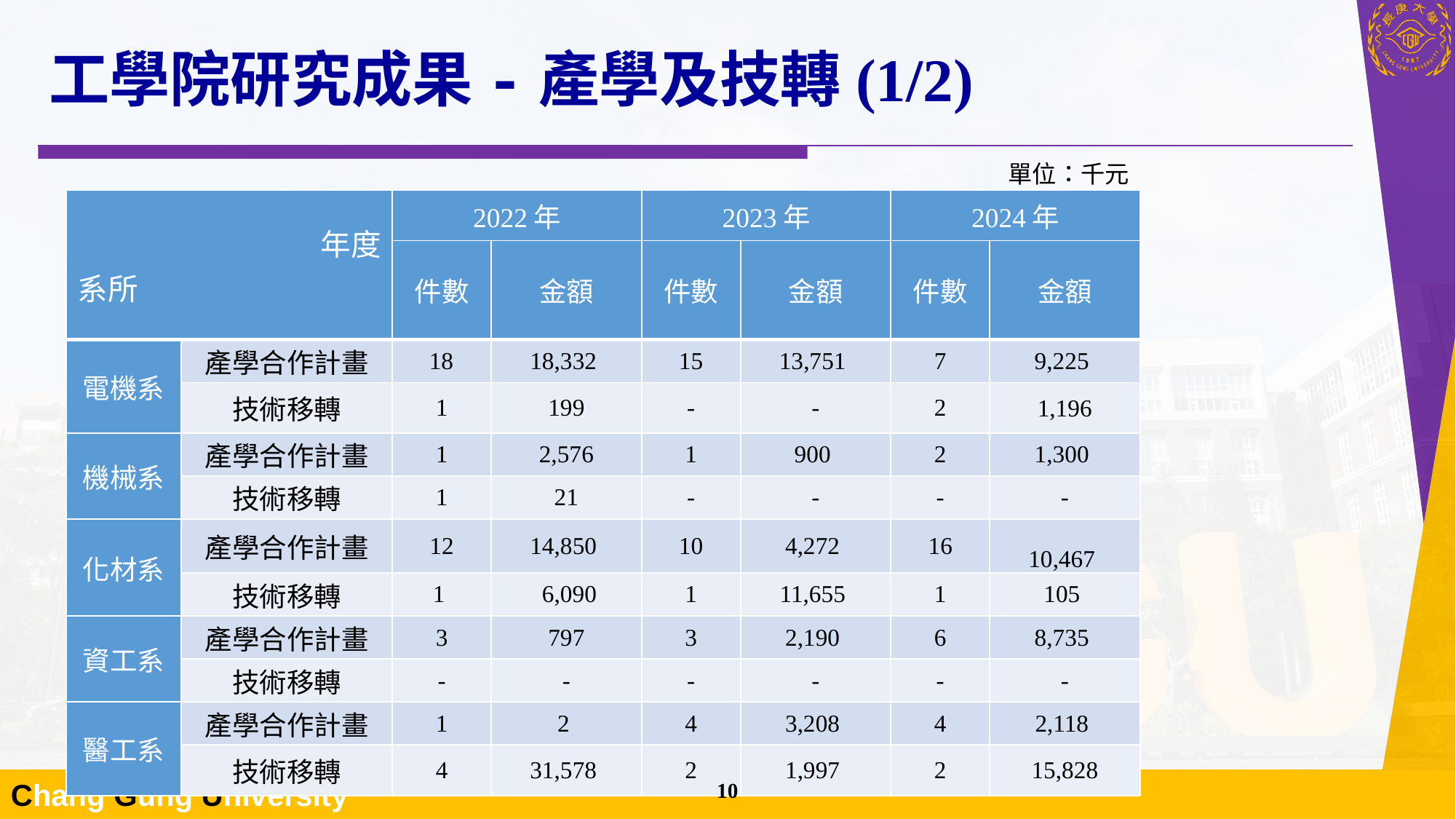

# 工學院研究成果-產學及技轉(1/2)
單位：千元
| 年度 系所 |  | 2022年 |  | 2023年 |  | 2024年 |  |
| --- | --- | --- | --- | --- | --- | --- | --- |
|  |  | 件數 | 金額 | 件數 | 金額 | 件數 | 金額 |
| 電機系 | 產學合作計畫 | 18 | 18,332 | 15 | 13,751 | 7 | 9,225 |
|  | 技術移轉 | 1 | 199 | - | - | 2 | 1,196 |
| 機械系 | 產學合作計畫 | 1 | 2,576 | 1 | 900 | 2 | 1,300 |
|  | 技術移轉 | 1 | 21 | - | - | - | - |
| 化材系 | 產學合作計畫 | 12 | 14,850 | 10 | 4,272 | 16 | 10,467 |
|  | 技術移轉 | 1 | 6,090 | 1 | 11,655 | 1 | 105 |
| 資工系 | 產學合作計畫 | 3 | 797 | 3 | 2,190 | 6 | 8,735 |
|  | 技術移轉 | - | - | - | - | - | - |
| 醫工系 | 產學合作計畫 | 1 | 2 | 4 | 3,208 | 4 | 2,118 |
|  | 技術移轉 | 4 | 31,578 | 2 | 1,997 | 2 | 15,828 |
10